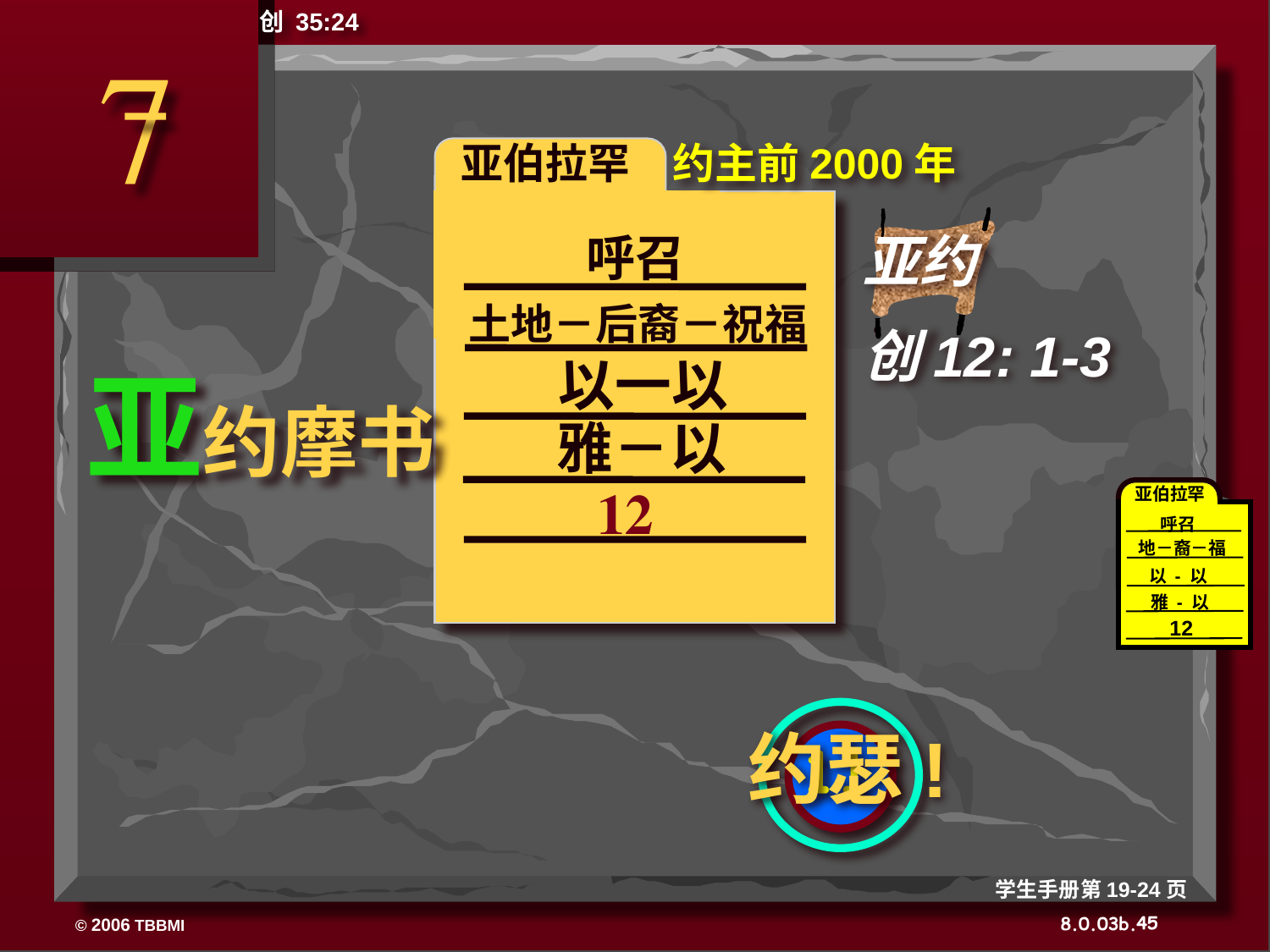

创 35:24

7

 亚伯拉罕
约主前2000年
ABRAHAM

亚约

呼召

土地－后裔－祝福
创12: 1-3
以一以

亚约摩书

雅－以

12
亚伯拉罕

呼召
  地－裔－福

以 - 以
雅 - 以
12

约瑟!

11

学生手册第19-24页

45